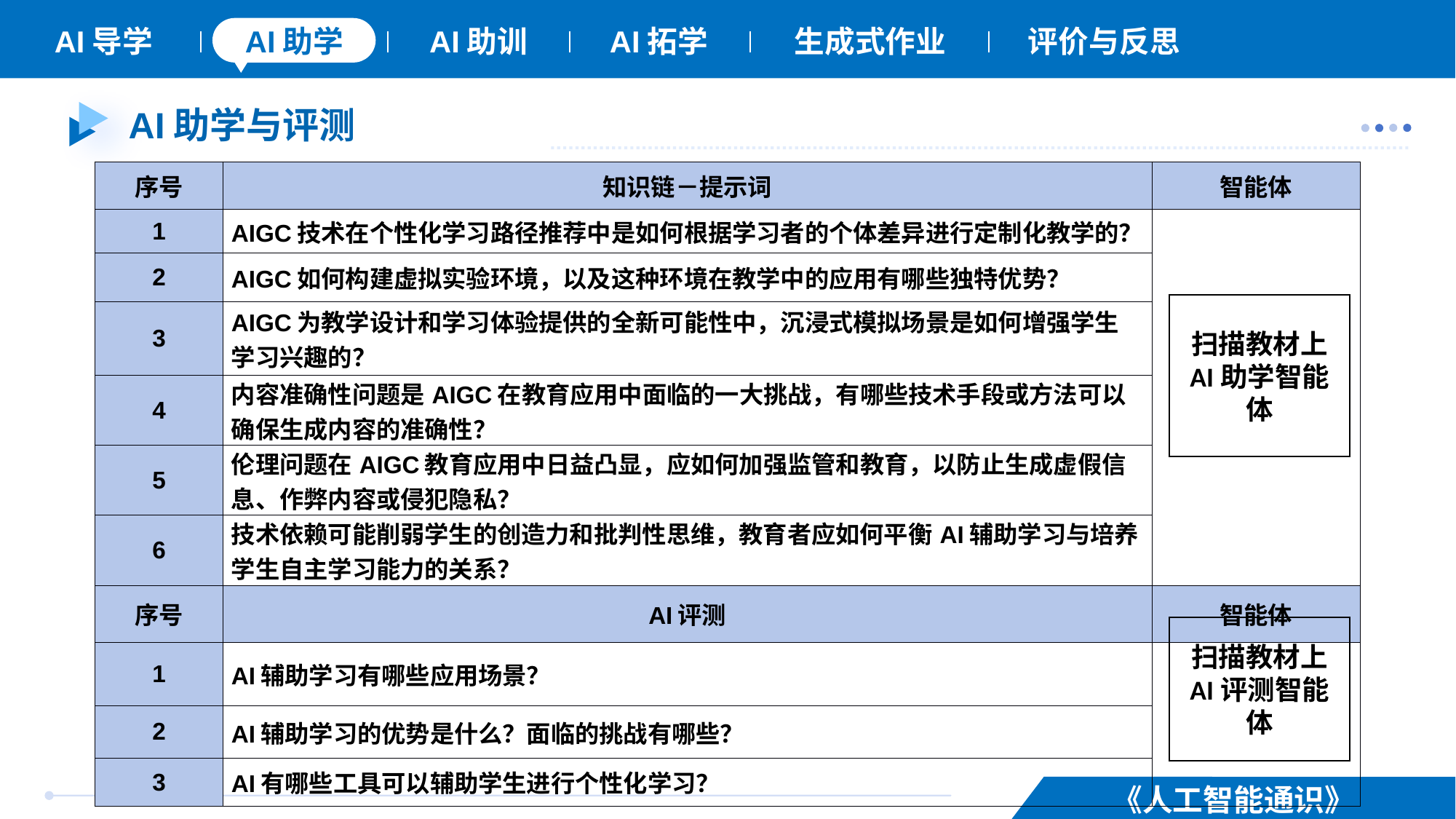

# AI助学与评测
| 序号 | 知识链－提示词 | 智能体 |
| --- | --- | --- |
| 1 | AIGC技术在个性化学习路径推荐中是如何根据学习者的个体差异进行定制化教学的？ |  |
| 2 | AIGC如何构建虚拟实验环境，以及这种环境在教学中的应用有哪些独特优势？ |  |
| 3 | AIGC为教学设计和学习体验提供的全新可能性中，沉浸式模拟场景是如何增强学生学习兴趣的？ |  |
| 4 | 内容准确性问题是AIGC在教育应用中面临的一大挑战，有哪些技术手段或方法可以确保生成内容的准确性？ |  |
| 5 | 伦理问题在AIGC教育应用中日益凸显，应如何加强监管和教育，以防止生成虚假信息、作弊内容或侵犯隐私？ |  |
| 6 | 技术依赖可能削弱学生的创造力和批判性思维，教育者应如何平衡AI辅助学习与培养学生自主学习能力的关系？ |  |
| 序号 | AI评测 | 智能体 |
| 1 | AI辅助学习有哪些应用场景？ |  |
| 2 | AI辅助学习的优势是什么？面临的挑战有哪些？ |  |
| 3 | AI有哪些工具可以辅助学生进行个性化学习？ |  |
扫描教材上
AI助学智能体
扫描教材上
AI评测智能体